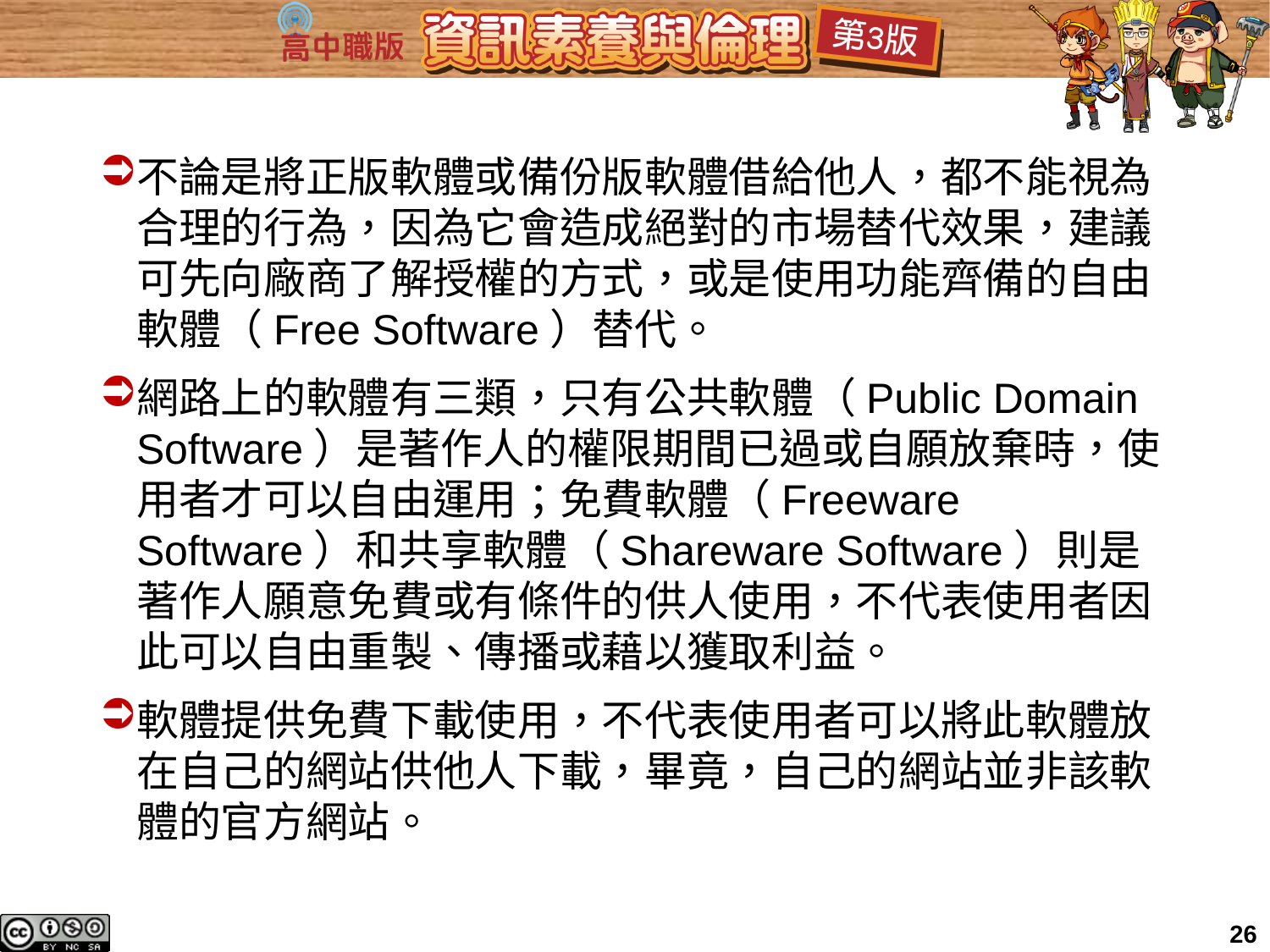

不論是將正版軟體或備份版軟體借給他人，都不能視為合理的行為，因為它會造成絕對的市場替代效果，建議可先向廠商了解授權的方式，或是使用功能齊備的自由軟體（Free Software）替代。
網路上的軟體有三類，只有公共軟體（Public Domain Software）是著作人的權限期間已過或自願放棄時，使用者才可以自由運用；免費軟體（Freeware Software）和共享軟體（Shareware Software）則是著作人願意免費或有條件的供人使用，不代表使用者因此可以自由重製、傳播或藉以獲取利益。
軟體提供免費下載使用，不代表使用者可以將此軟體放在自己的網站供他人下載，畢竟，自己的網站並非該軟體的官方網站。
26